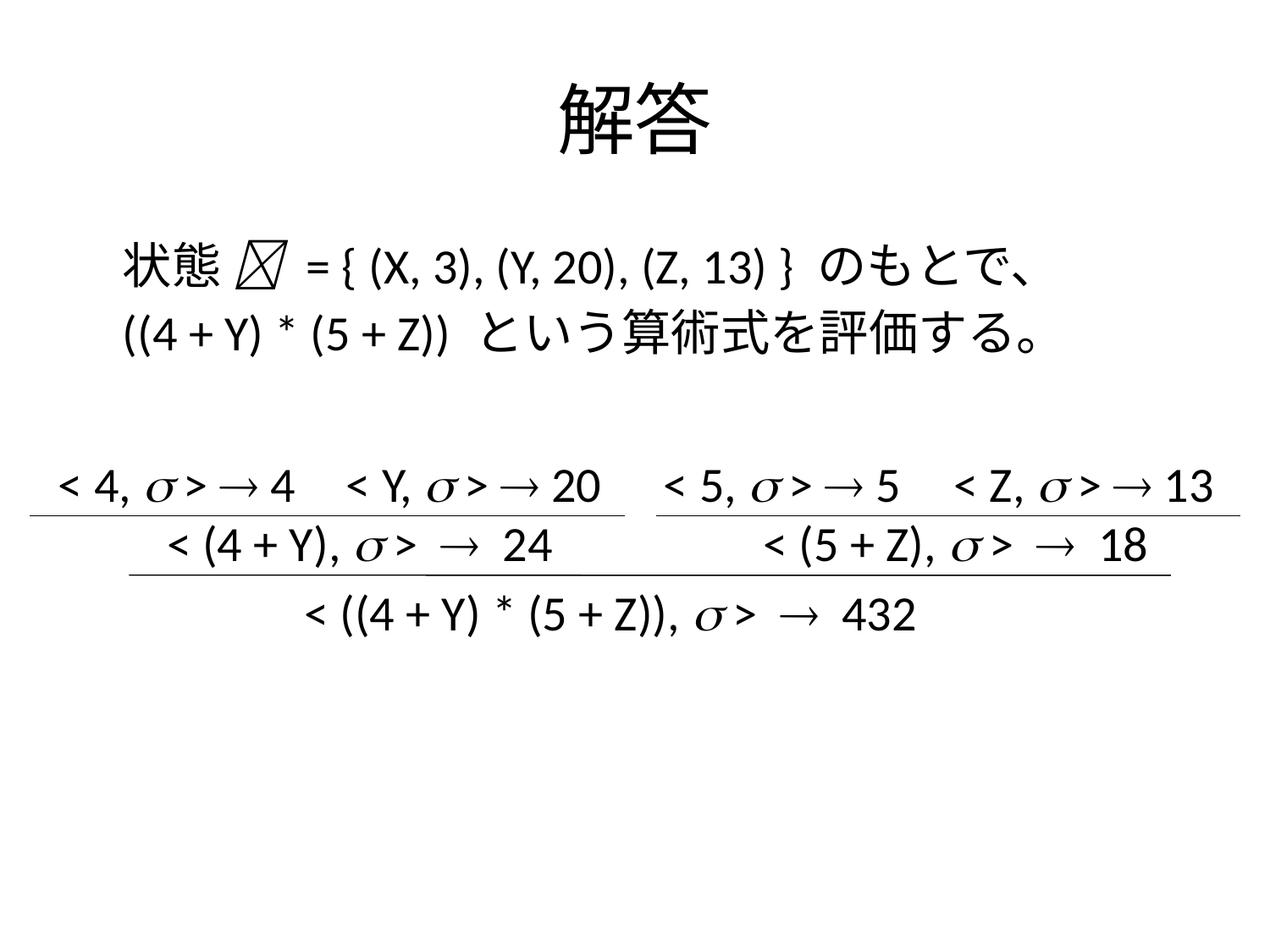

# 解答
状態 σ  = { (X, 3), (Y, 20), (Z, 13) } のもとで、
((4 + Y) * (5 + Z)) という算術式を評価する。
< 4, σ > → 4
< Y, σ > → 20
< 5, σ > → 5
< Z, σ > → 13
< (4 + Y), σ >  →  24
< (5 + Z), σ >  →  18
< ((4 + Y) * (5 + Z)), σ >  →  432